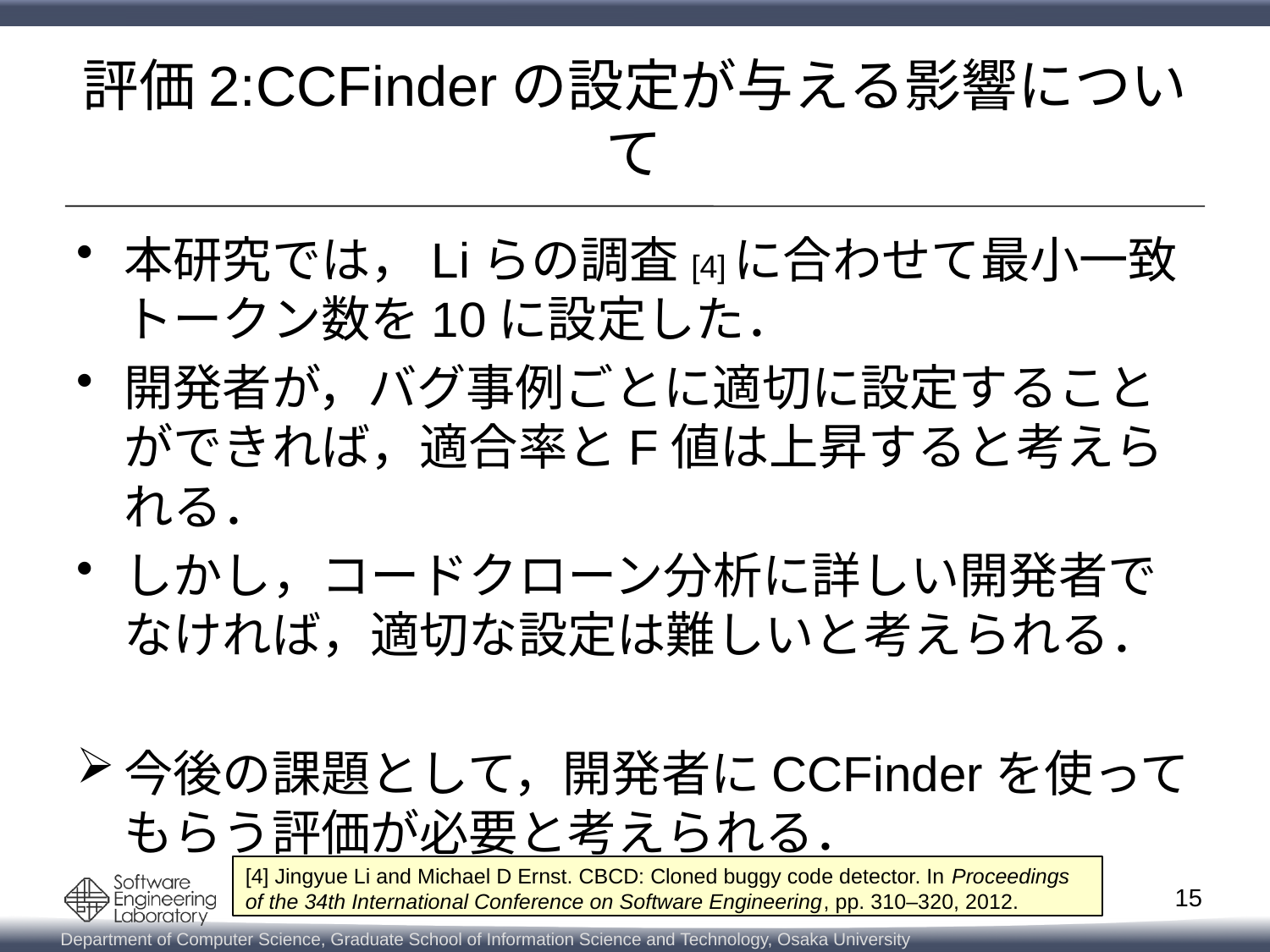

# 評価2:CCFinderの設定が与える影響について
本研究では，Liらの調査[4]に合わせて最小一致トークン数を10に設定した．
開発者が，バグ事例ごとに適切に設定することができれば，適合率とF値は上昇すると考えられる．
しかし，コードクローン分析に詳しい開発者でなければ，適切な設定は難しいと考えられる．

今後の課題として，開発者にCCFinderを使ってもらう評価が必要と考えられる．
[4] Jingyue Li and Michael D Ernst. CBCD: Cloned buggy code detector. In Proceedings of the 34th International Conference on Software Engineering, pp. 310–320, 2012.
15